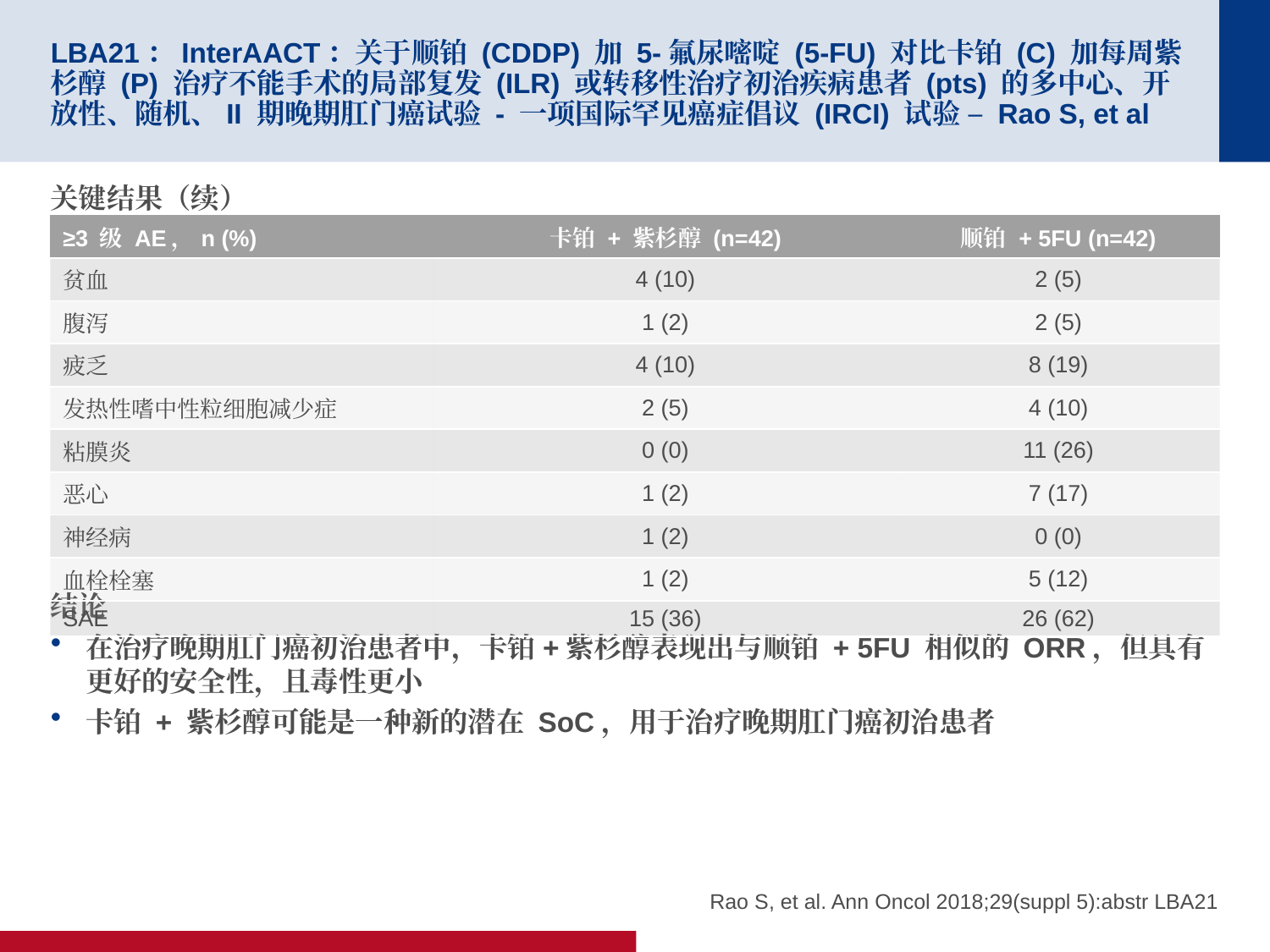

# LBA21：InterAACT：关于顺铂 (CDDP) 加 5-氟尿嘧啶 (5-FU) 对比卡铂 (C) 加每周紫杉醇 (P) 治疗不能手术的局部复发 (ILR) 或转移性治疗初治疾病患者 (pts) 的多中心、开放性、随机、II 期晚期肛门癌试验 - 一项国际罕见癌症倡议 (IRCI) 试验 – Rao S, et al
关键结果（续）

结论
在治疗晚期肛门癌初治患者中，卡铂+紫杉醇表现出与顺铂 + 5FU 相似的 ORR，但具有更好的安全性，且毒性更小
卡铂 + 紫杉醇可能是一种新的潜在 SoC，用于治疗晚期肛门癌初治患者

| ≥3 级 AE，n (%) | 卡铂 + 紫杉醇 (n=42) | 顺铂 + 5FU (n=42) |
| --- | --- | --- |
| 贫血 | 4 (10) | 2 (5) |
| 腹泻 | 1 (2) | 2 (5) |
| 疲乏 | 4 (10) | 8 (19) |
| 发热性嗜中性粒细胞减少症 | 2 (5) | 4 (10) |
| 粘膜炎 | 0 (0) | 11 (26) |
| 恶心 | 1 (2) | 7 (17) |
| 神经病 | 1 (2) | 0 (0) |
| 血栓栓塞 | 1 (2) | 5 (12) |
| SAE | 15 (36) | 26 (62) |
Rao S, et al. Ann Oncol 2018;29(suppl 5):abstr LBA21